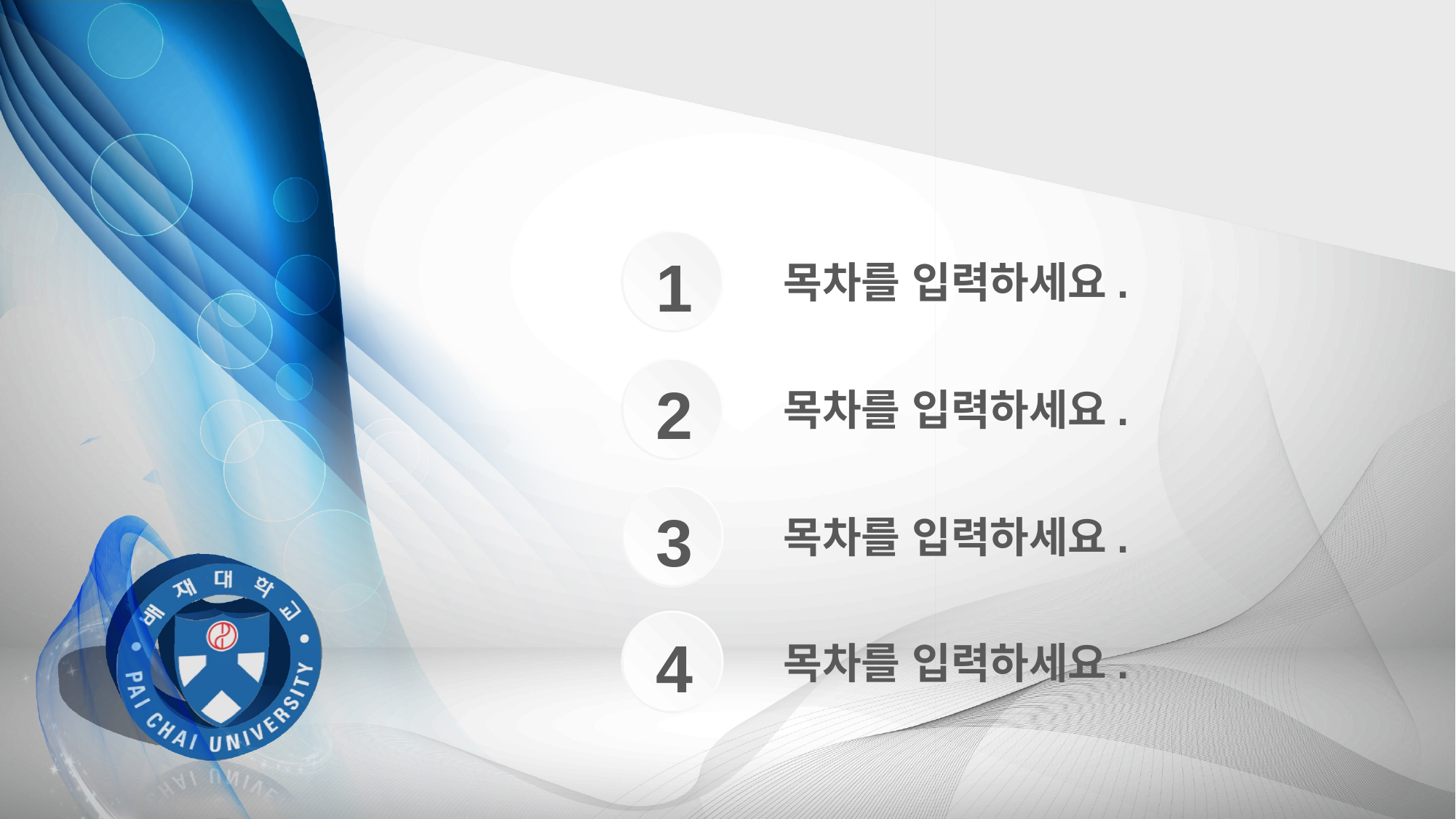

1
목차를 입력하세요.

2
목차를 입력하세요.

3
목차를 입력하세요.

4
목차를 입력하세요.